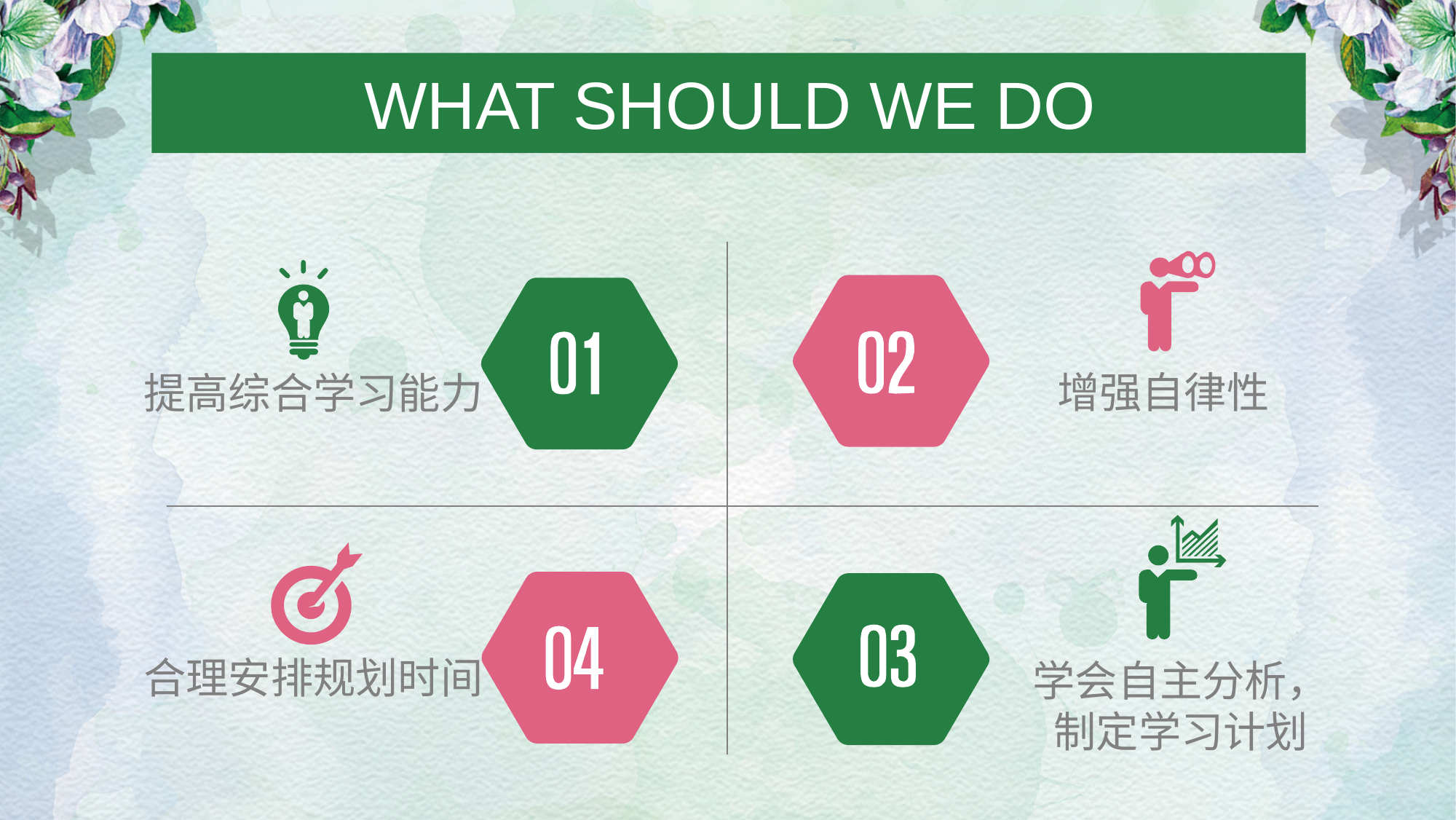

what should we do

增强自律性
提高综合学习能力

合理安排规划时间
学会自主分析，制定学习计划